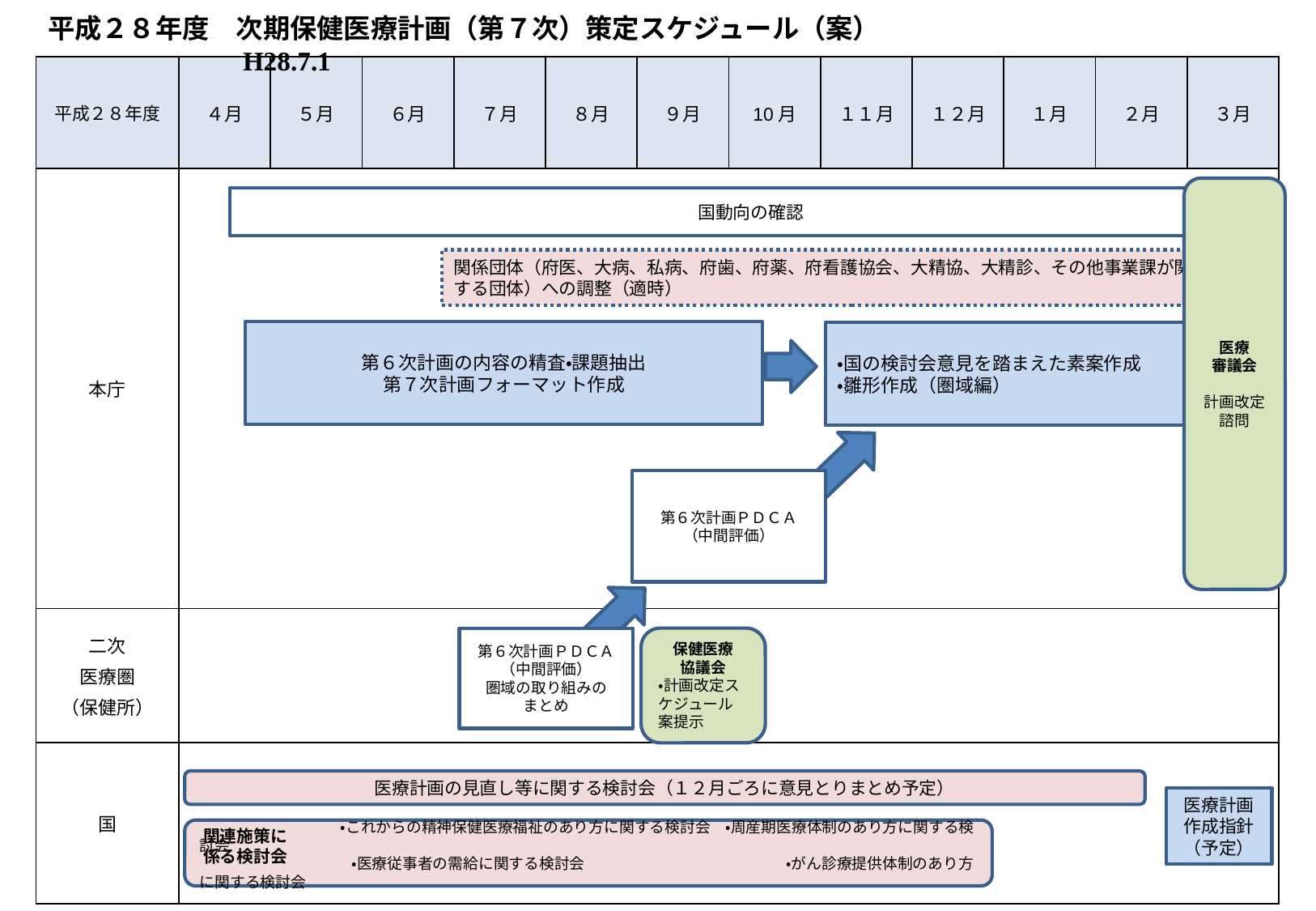

平成２８年度　次期保健医療計画（第７次）策定スケジュール（案）　　　　　　　　　　　　　　　　　　　　　　H28.7.1
| 平成２８年度 | ４月 | ５月 | ６月 | ７月 | ８月 | ９月 | 10月 | １１月 | １２月 | １月 | ２月 | ３月 |
| --- | --- | --- | --- | --- | --- | --- | --- | --- | --- | --- | --- | --- |
| 本庁 |  |  |  |  |  |  |  |  |  |  |  |  |
| 二次 医療圏 （保健所） |  |  |  |  |  |  |  |  |  |  |  |  |
| 国 |  |  |  |  |  |  |  |  |  |  |  |  |
医療
審議会

計画改定
諮問
国動向の確認
関係団体（府医、大病、私病、府歯、府薬、府看護協会、大精協、大精診、その他事業課が関係
する団体）への調整（適時）
第６次計画の内容の精査・課題抽出
第７次計画フォーマット作成
・国の検討会意見を踏まえた素案作成
・雛形作成（圏域編）

第６次計画ＰＤＣＡ
（中間評価）

第６次計画ＰＤＣＡ
（中間評価）
圏域の取り組みの
まとめ
保健医療
協議会
・計画改定スケジュール案提示
医療計画の見直し等に関する検討会（１２月ごろに意見とりまとめ予定）
医療計画作成指針
（予定）
　　　　　　　　・これからの精神保健医療福祉のあり方に関する検討会　・周産期医療体制のあり方に関する検討会
　　　　　　　　　　・医療従事者の需給に関する検討会　　　　　　　　　　　　　 ・がん診療提供体制のあり方に関する検討会
関連施策に係る検討会